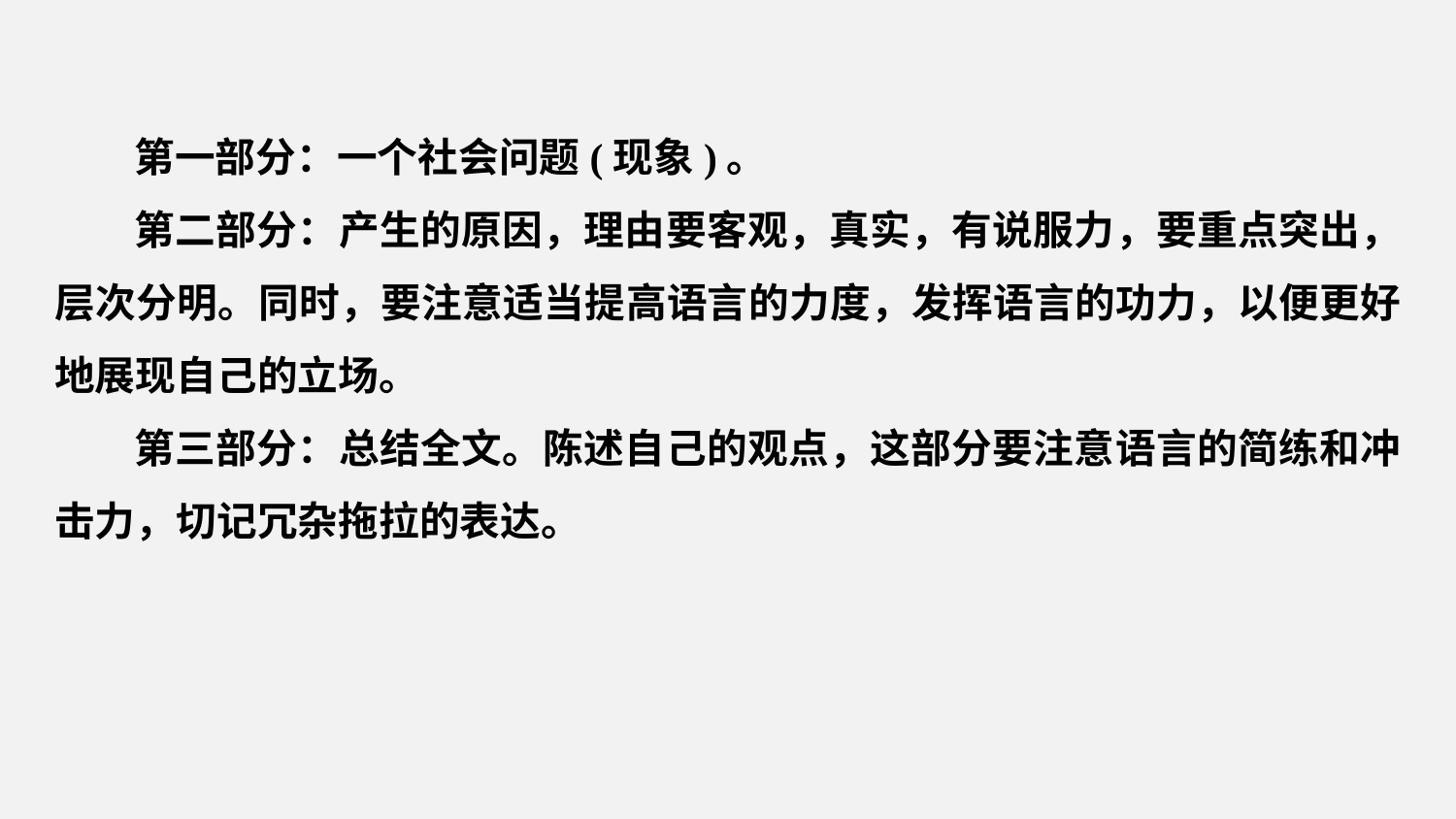

第一部分：一个社会问题(现象)。
第二部分：产生的原因，理由要客观，真实，有说服力，要重点突出，层次分明。同时，要注意适当提高语言的力度，发挥语言的功力，以便更好地展现自己的立场。
第三部分：总结全文。陈述自己的观点，这部分要注意语言的简练和冲击力，切记冗杂拖拉的表达。